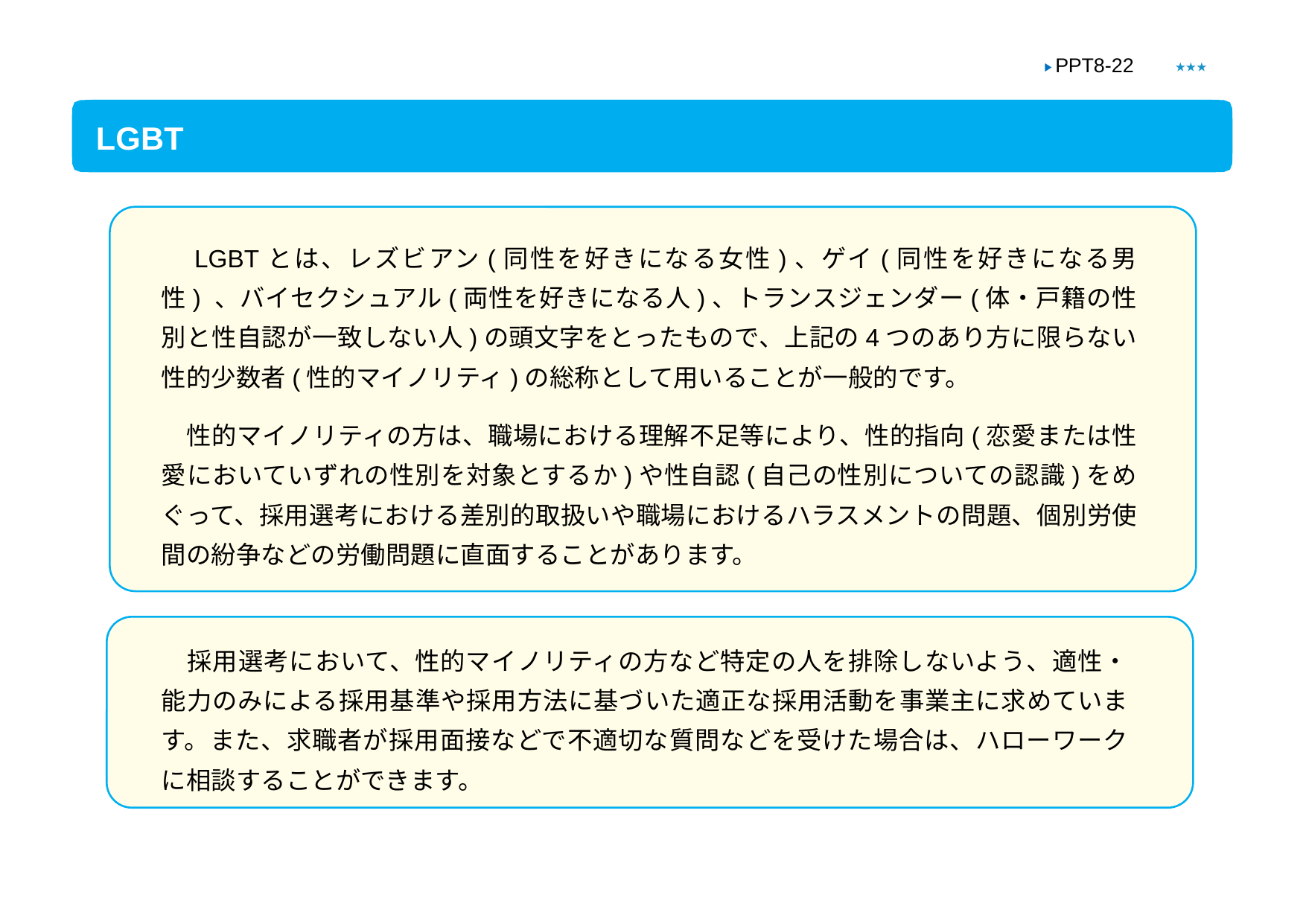

★★★
▶ PPT8-22

LGBT

　LGBTとは、レズビアン(同性を好きになる女性)、ゲイ(同性を好きになる男性) 、バイセクシュアル(両性を好きになる人)、トランスジェンダー(体・戸籍の性別と性自認が一致しない人)の頭文字をとったもので、上記の4つのあり方に限らない性的少数者(性的マイノリティ)の総称として用いることが一般的です。
　性的マイノリティの方は、職場における理解不足等により、性的指向(恋愛または性愛においていずれの性別を対象とするか)や性自認(自己の性別についての認識)をめぐって、採用選考における差別的取扱いや職場におけるハラスメントの問題、個別労使間の紛争などの労働問題に直面することがあります。

　採用選考において、性的マイノリティの方など特定の人を排除しないよう、適性・能力のみによる採用基準や採用方法に基づいた適正な採用活動を事業主に求めています。また、求職者が採用面接などで不適切な質問などを受けた場合は、ハローワークに相談することができます。